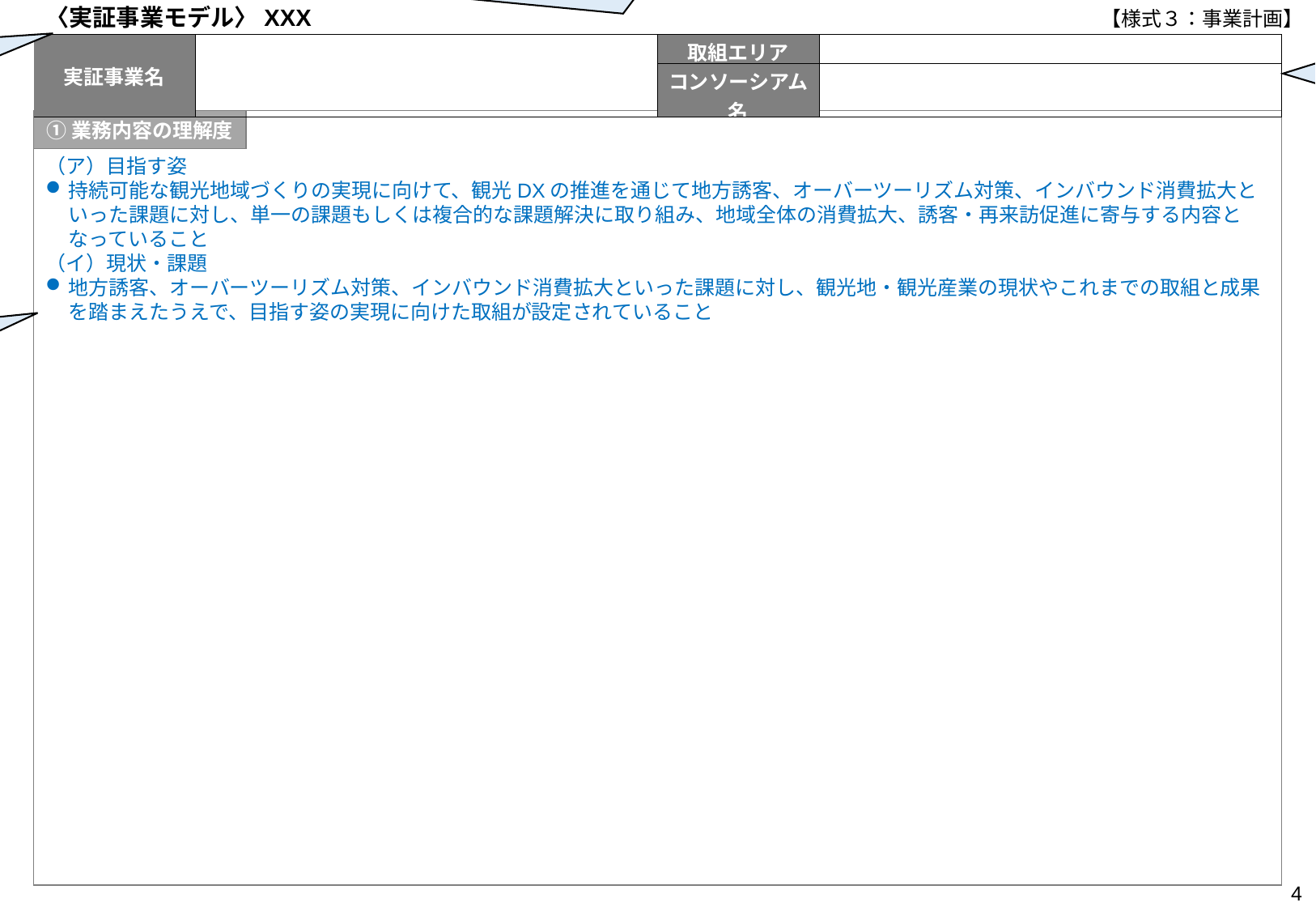

【様式３：事業計画】
様式３：事業計画
注：青字の審査項目及び水色のコメントは、提出時に削除してください。
選択した実証事業テーマとその番号を記入してください。
①エントリーモデル
②アドバンスドモデル
事業名・取組エリア・コンソーシアム名を記入してください
〈実証事業モデル〉XXX
| 実証事業名 |  | 取組エリア |  |
| --- | --- | --- | --- |
|  |  | コンソーシアム名 |  |
①業務内容の理解度
（ア）目指す姿
持続可能な観光地域づくりの実現に向けて、観光DXの推進を通じて地方誘客、オーバーツーリズム対策、インバウンド消費拡大といった課題に対し、単一の課題もしくは複合的な課題解決に取り組み、地域全体の消費拡大、誘客・再来訪促進に寄与する内容となっていること
（イ）現状・課題
地方誘客、オーバーツーリズム対策、インバウンド消費拡大といった課題に対し、観光地・観光産業の現状やこれまでの取組と成果を踏まえたうえで、目指す姿の実現に向けた取組が設定されていること
事業計画の記載にあたっては、別紙に示されている審査項目を踏まえて記載してください。
4